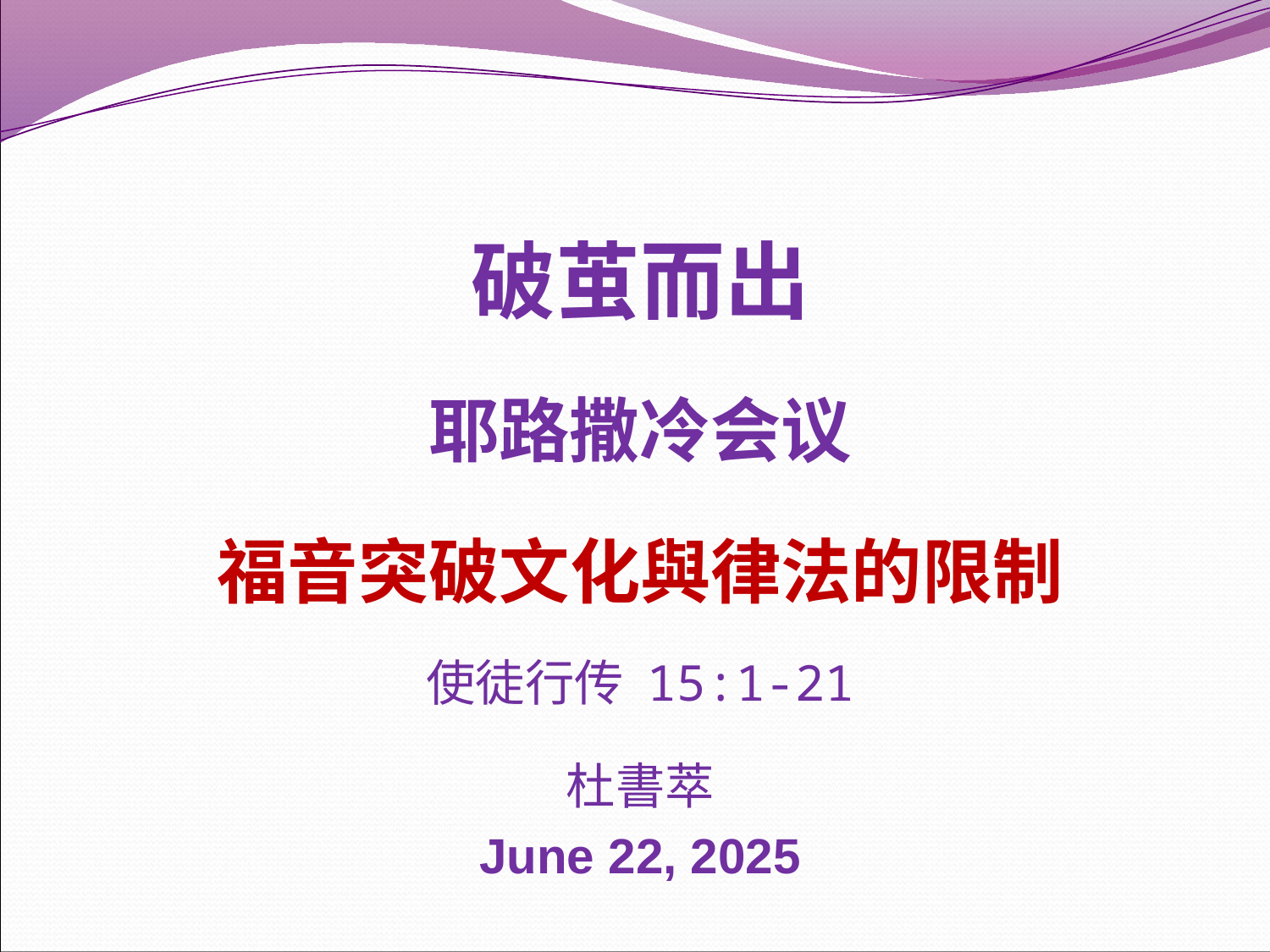

破茧而出
耶路撒冷会议
福音突破文化與律法的限制
使徒行传 15:1-21

杜書萃
June 22, 2025